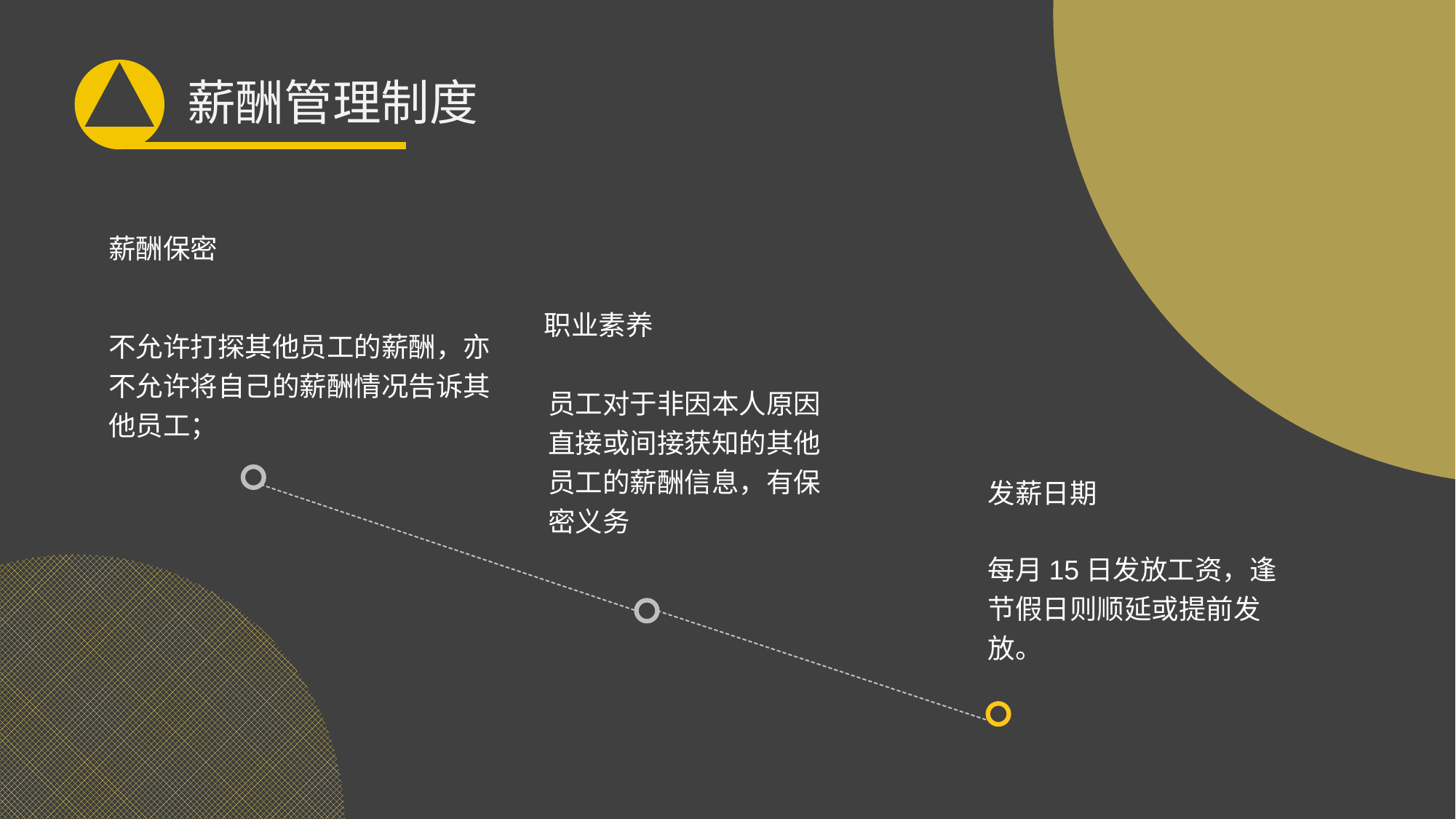

薪酬管理制度
薪酬保密
不允许打探其他员工的薪酬，亦不允许将自己的薪酬情况告诉其他员工；
职业素养
员工对于非因本人原因直接或间接获知的其他员工的薪酬信息，有保密义务
发薪日期
每月15日发放工资，逢节假日则顺延或提前发放。